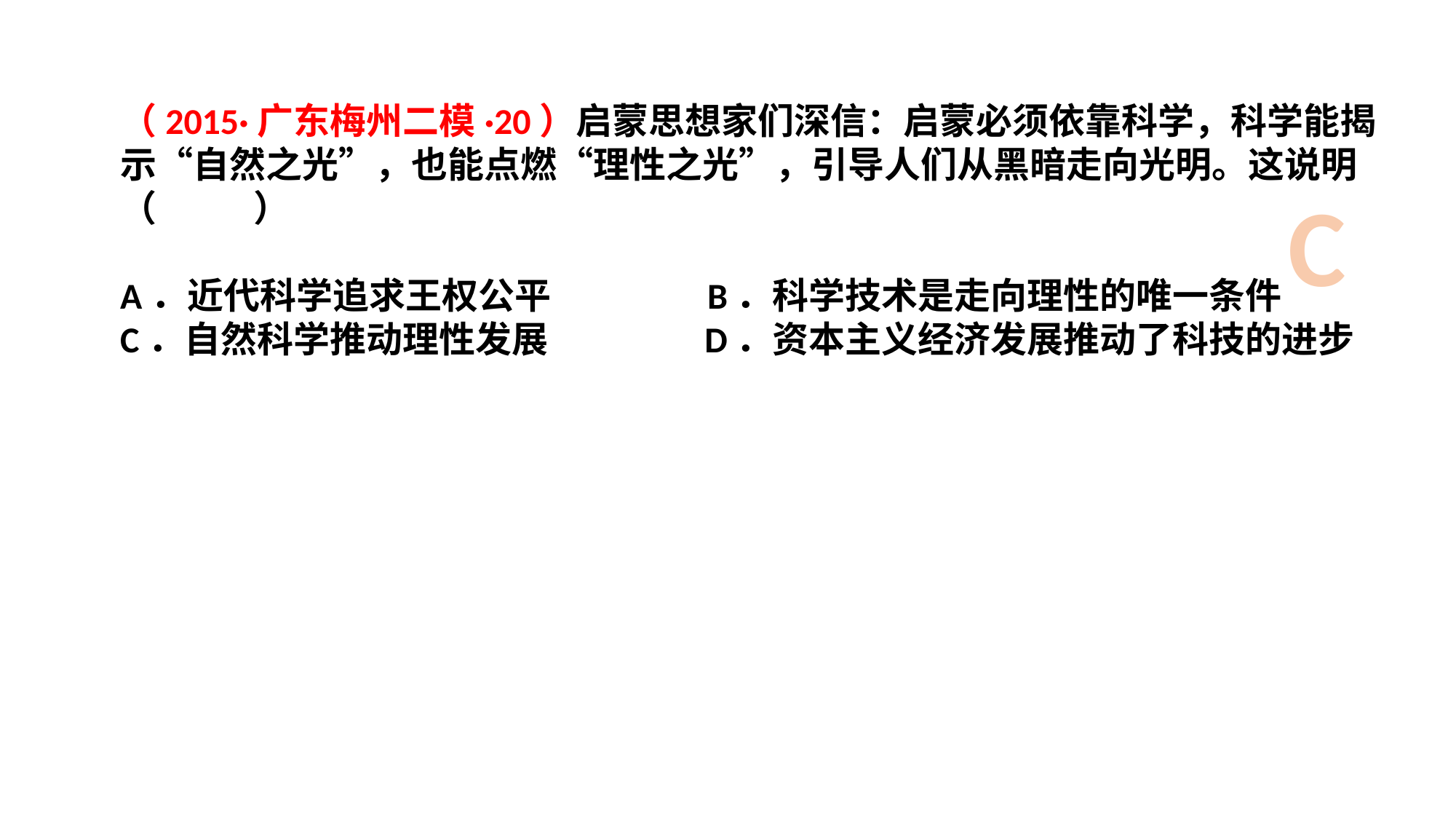

（2015·广东梅州二模·20）启蒙思想家们深信：启蒙必须依靠科学，科学能揭示“自然之光”，也能点燃“理性之光”，引导人们从黑暗走向光明。这说明（　   　）

A．近代科学追求王权公平                  B．科学技术是走向理性的唯一条件
C．自然科学推动理性发展                  D．资本主义经济发展推动了科技的进步

C